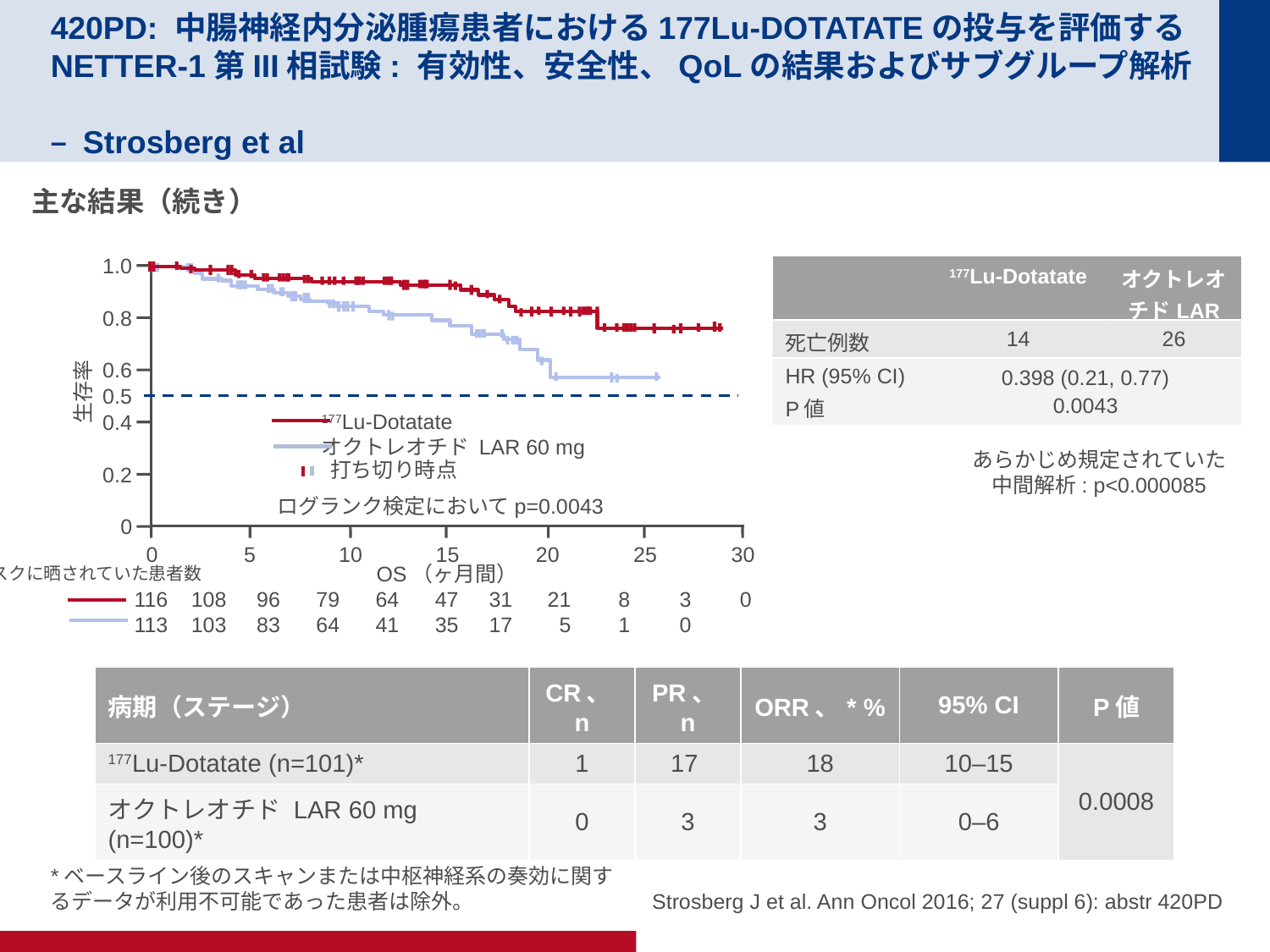

# 420PD: 中腸神経内分泌腫瘍患者における177Lu-DOTATATEの投与を評価するNETTER-1第III相試験: 有効性、安全性、QoLの結果およびサブグループ解析 – Strosberg et al
主な結果（続き）
1.0

0.8

0.6

0.5
 生存率
177Lu-Dotatate
オクトレオチド LAR 60 mg
0.4

打ち切り時点
0.2

ログランク検定においてp=0.0043
0

0
5
10
15
20
25
30
OS（ヶ月間）
0
116
113
108
103
96
83
79
64
64
41
47
35
31
17
21
5
8
1
3
0
|  | 177Lu-Dotatate | オクトレオチドLAR |
| --- | --- | --- |
| 死亡例数 | 14 | 26 |
| HR (95% CI) P値 | 0.398 (0.21, 0.77) 0.0043 |  |

あらかじめ規定されていた中間解析: p<0.000085
リスクに晒されていた患者数
| 病期（ステージ） | CR、n | PR、n | ORR、\* % | 95% CI | P値 |
| --- | --- | --- | --- | --- | --- |
| 177Lu-Dotatate (n=101)\* | 1 | 17 | 18 | 10–15 | 0.0008 |
| オクトレオチド LAR 60 mg (n=100)\* | 0 | 3 | 3 | 0–6 |  |
Strosberg J et al. Ann Oncol 2016; 27 (suppl 6): abstr 420PD
*ベースライン後のスキャンまたは中枢神経系の奏効に関するデータが利用不可能であった患者は除外。